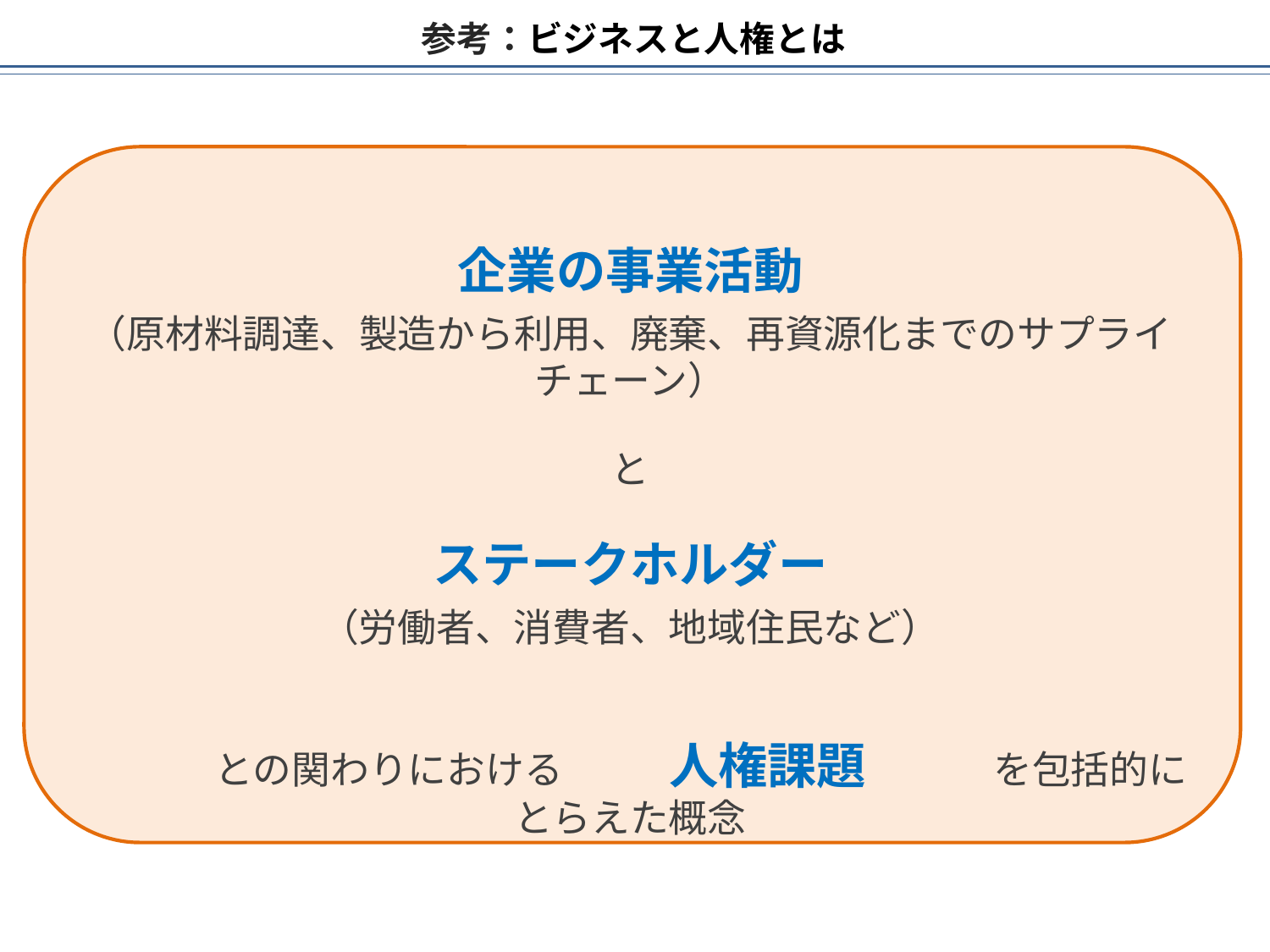

20・30ビジョン実現活動への人権DDの反映イメージ
参考：ビジネスと人権とは

企業の事業活動

（原材料調達、製造から利用、廃棄、再資源化までのサプライチェーン）

と

ステークホルダー

（労働者、消費者、地域住民など）

　　　　との関わりにおける　　　人権課題　　　を包括的にとらえた概念